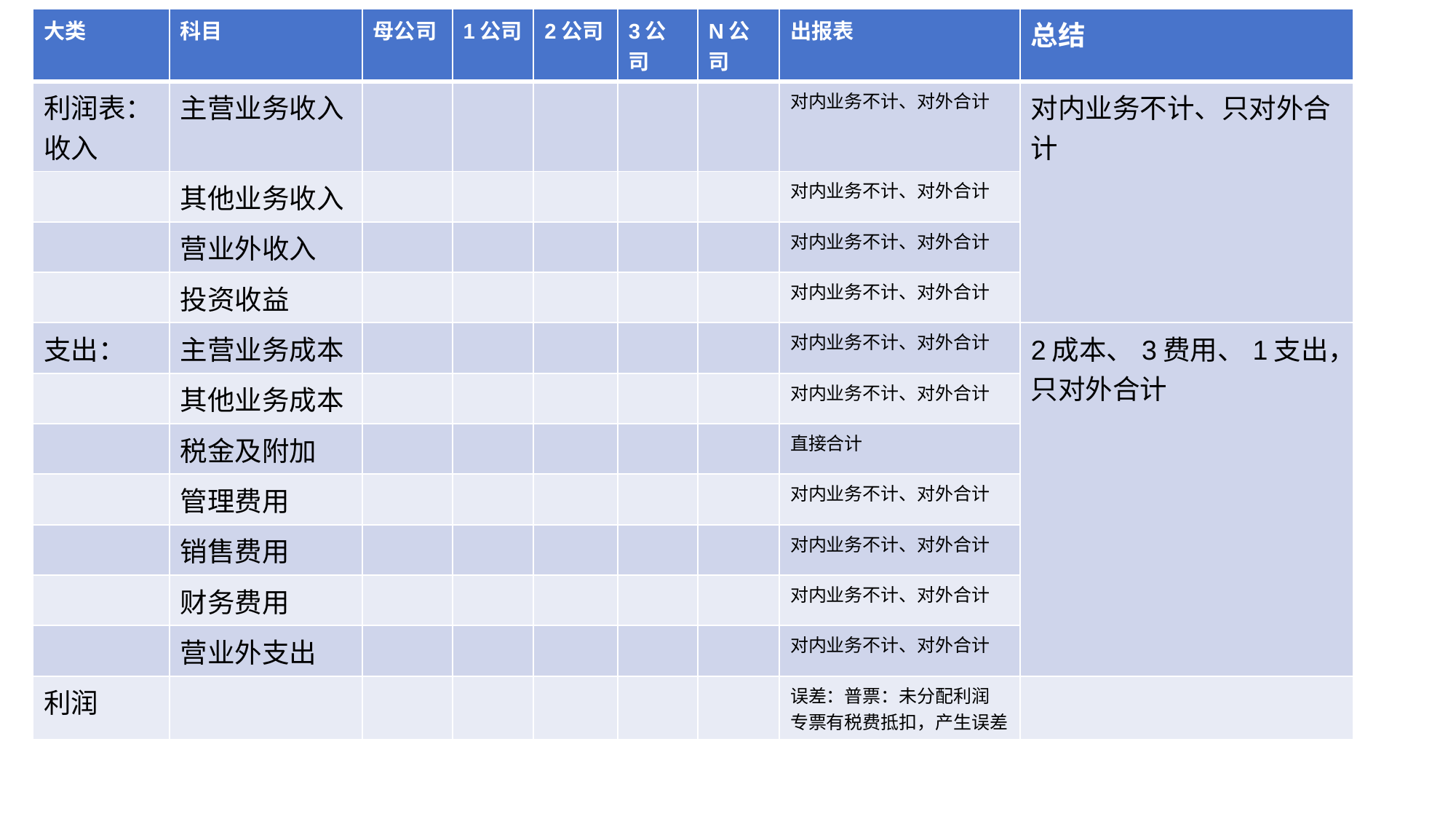

| 大类 | 科目 | 母公司 | 1公司 | 2公司 | 3公司 | N公司 | 出报表 | 总结 |
| --- | --- | --- | --- | --- | --- | --- | --- | --- |
| 利润表：收入 | 主营业务收入 |  |  |  |  |  | 对内业务不计、对外合计 | 对内业务不计、只对外合计 |
|  | 其他业务收入 |  |  |  |  |  | 对内业务不计、对外合计 |  |
|  | 营业外收入 |  |  |  |  |  | 对内业务不计、对外合计 |  |
|  | 投资收益 |  |  |  |  |  | 对内业务不计、对外合计 |  |
| 支出： | 主营业务成本 |  |  |  |  |  | 对内业务不计、对外合计 | 2成本、3费用、1支出，只对外合计 |
|  | 其他业务成本 |  |  |  |  |  | 对内业务不计、对外合计 |  |
|  | 税金及附加 |  |  |  |  |  | 直接合计 |  |
|  | 管理费用 |  |  |  |  |  | 对内业务不计、对外合计 |  |
|  | 销售费用 |  |  |  |  |  | 对内业务不计、对外合计 |  |
|  | 财务费用 |  |  |  |  |  | 对内业务不计、对外合计 |  |
|  | 营业外支出 |  |  |  |  |  | 对内业务不计、对外合计 |  |
| 利润 |  |  |  |  |  |  | 误差：普票：未分配利润 专票有税费抵扣，产生误差 |  |